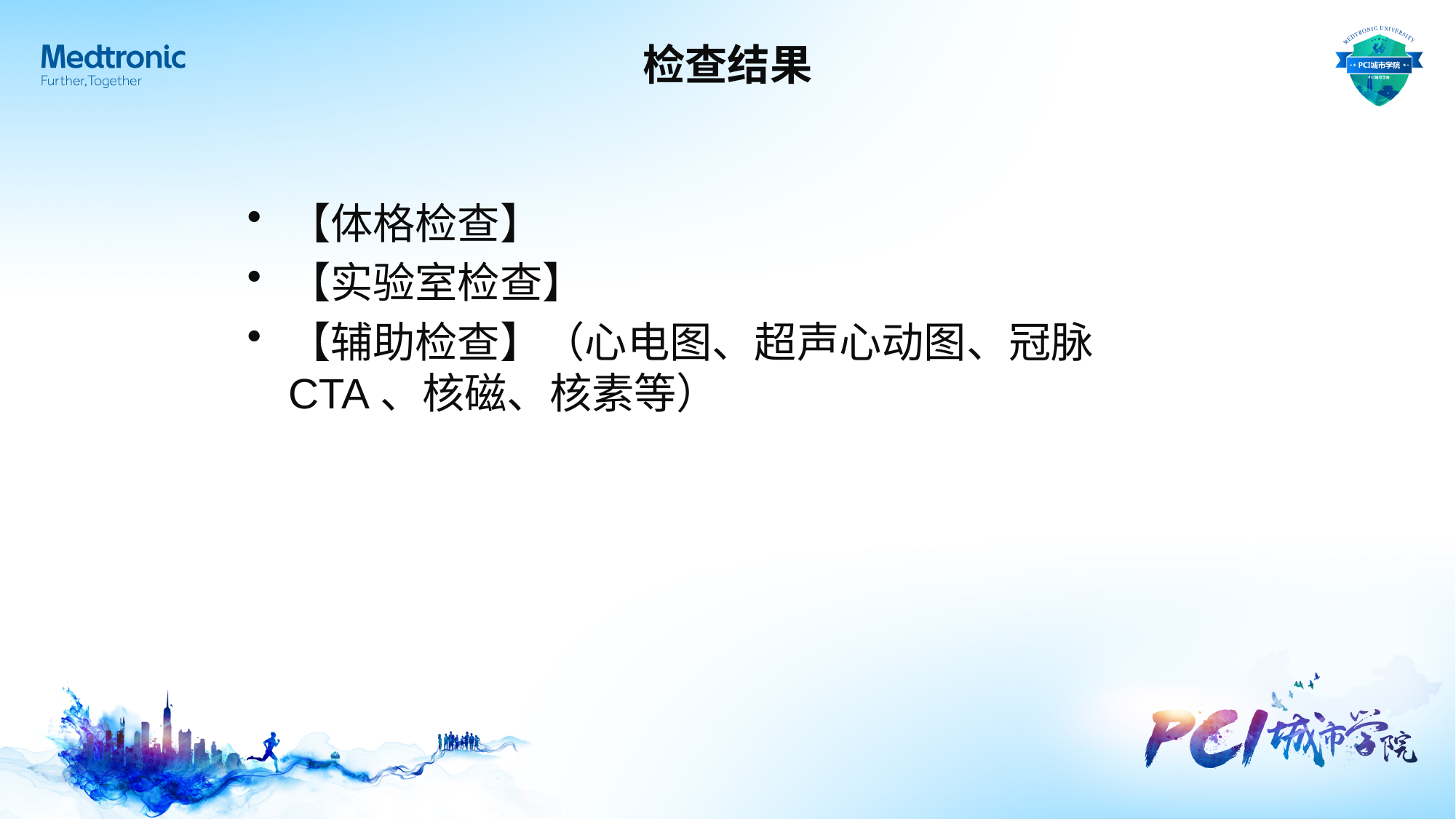

检查结果
【体格检查】
【实验室检查】
【辅助检查】（心电图、超声心动图、冠脉CTA、核磁、核素等）